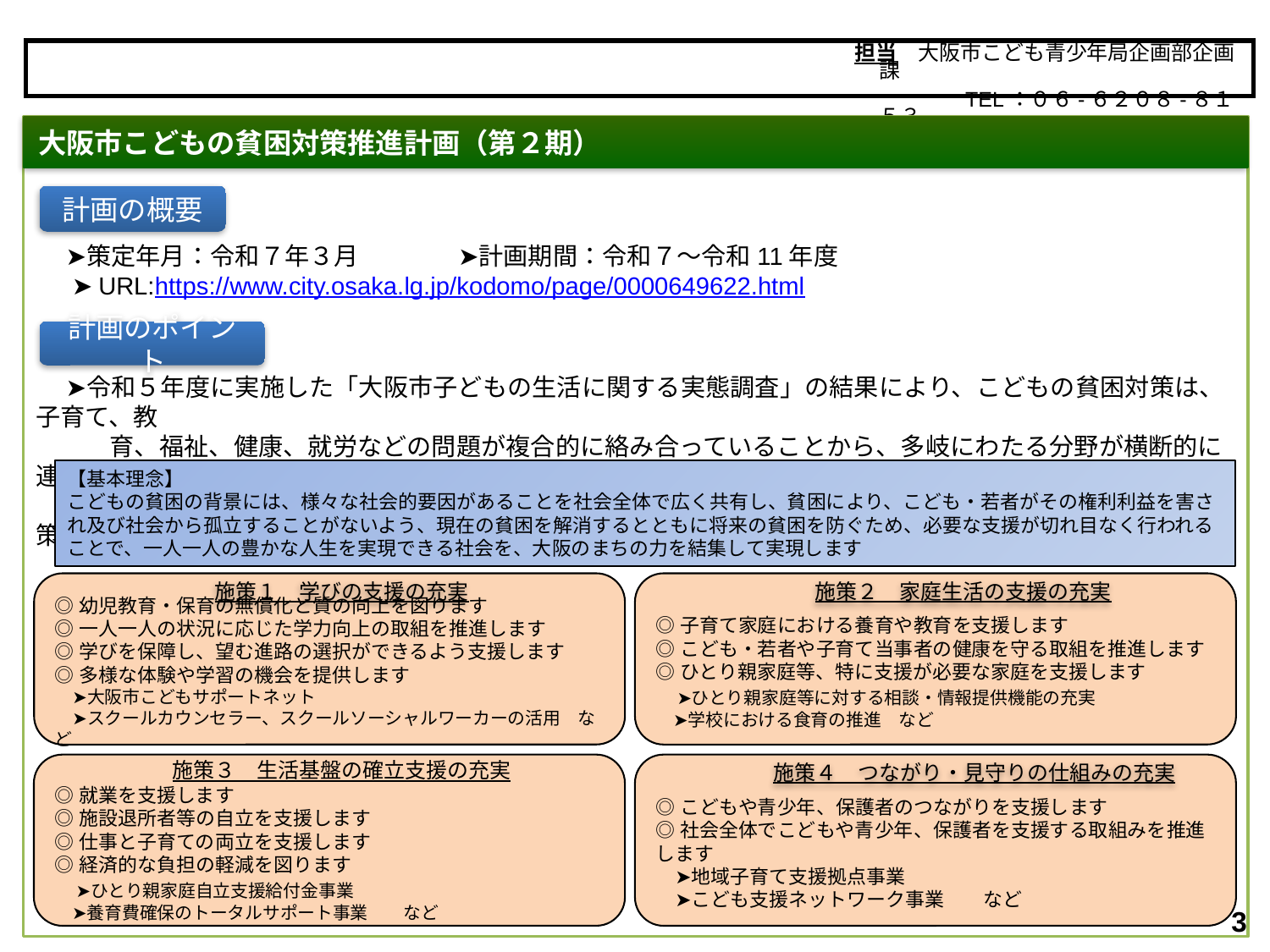

担当　大阪市こども青少年局企画部企画課
　　　　　TEL：０６-６２０８-８１５３

大阪市

　 ➤策定年月：令和７年３月　　　　➤計画期間：令和７～令和11年度
 　➤URL:https://www.city.osaka.lg.jp/kodomo/page/0000649622.html

　 ➤令和５年度に実施した「大阪市子どもの生活に関する実態調査」の結果により、こどもの貧困対策は、子育て、教
　　　育、福祉、健康、就労などの問題が複合的に絡み合っていることから、多岐にわたる分野が横断的に連携して取り
　　　組む必要があり、総合的・計画的に推進する観点から、関連する施策を体系的にとりまとめ、計画を策定

大阪市こどもの貧困対策推進計画（第２期）
計画の概要
計画のポイント
【基本理念】
こどもの貧困の背景には、様々な社会的要因があることを社会全体で広く共有し、貧困により、こども・若者がその権利利益を害され及び社会から孤立することがないよう、現在の貧困を解消するとともに将来の貧困を防ぐため、必要な支援が切れ目なく行われることで、一人一人の豊かな人生を実現できる社会を、大阪のまちの力を結集して実現します
施策１　学びの支援の充実

◎幼児教育・保育の無償化と質の向上を図ります
◎一人一人の状況に応じた学力向上の取組を推進します
◎学びを保障し、望む進路の選択ができるよう支援します
◎多様な体験や学習の機会を提供します
　➤大阪市こどもサポートネット
　➤スクールカウンセラー、スクールソーシャルワーカーの活用　など
施策２　家庭生活の支援の充実

◎子育て家庭における養育や教育を支援します
◎こども・若者や子育て当事者の健康を守る取組を推進します
◎ひとり親家庭等、特に支援が必要な家庭を支援します
　➤ひとり親家庭等に対する相談・情報提供機能の充実
　➤学校における食育の推進　など

◎就業を支援します
◎施設退所者等の自立を支援します
◎仕事と子育ての両立を支援します
◎経済的な負担の軽減を図ります
　➤ひとり親家庭自立支援給付金事業
　➤養育費確保のトータルサポート事業　　など

◎こどもや青少年、保護者のつながりを支援します
◎社会全体でこどもや青少年、保護者を支援する取組みを推進します
　➤地域子育て支援拠点事業
　➤こども支援ネットワーク事業　　など
施策４　つながり・見守りの仕組みの充実
施策３　生活基盤の確立支援の充実
3